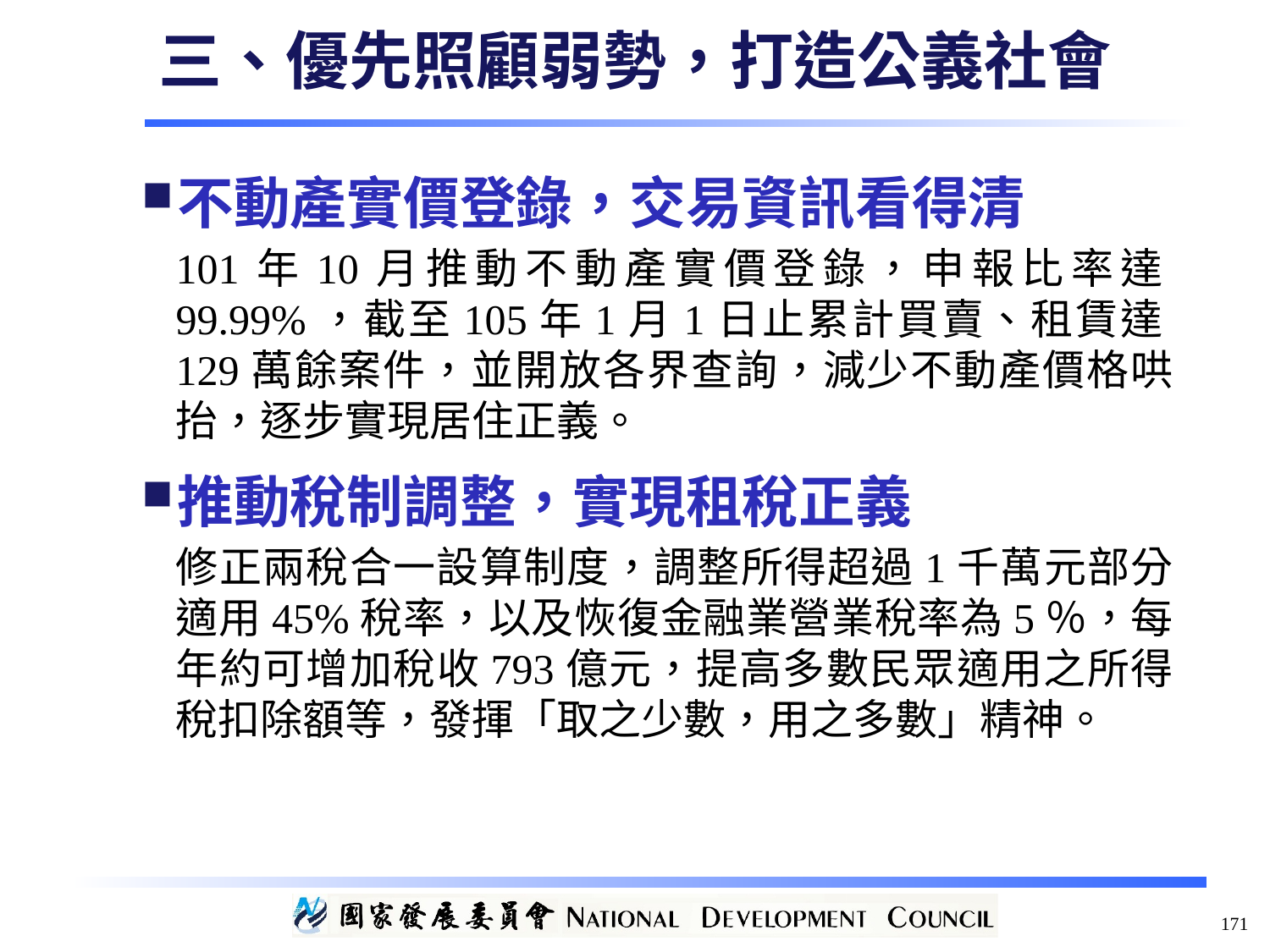

三、優先照顧弱勢，打造公義社會
不動產實價登錄，交易資訊看得清
101年10月推動不動產實價登錄，申報比率達99.99%，截至105年1月1日止累計買賣、租賃達129萬餘案件，並開放各界查詢，減少不動產價格哄抬，逐步實現居住正義。
推動稅制調整，實現租稅正義
修正兩稅合一設算制度，調整所得超過1千萬元部分適用45%稅率，以及恢復金融業營業稅率為5％，每年約可增加稅收793億元，提高多數民眾適用之所得稅扣除額等，發揮「取之少數，用之多數」精神。

171